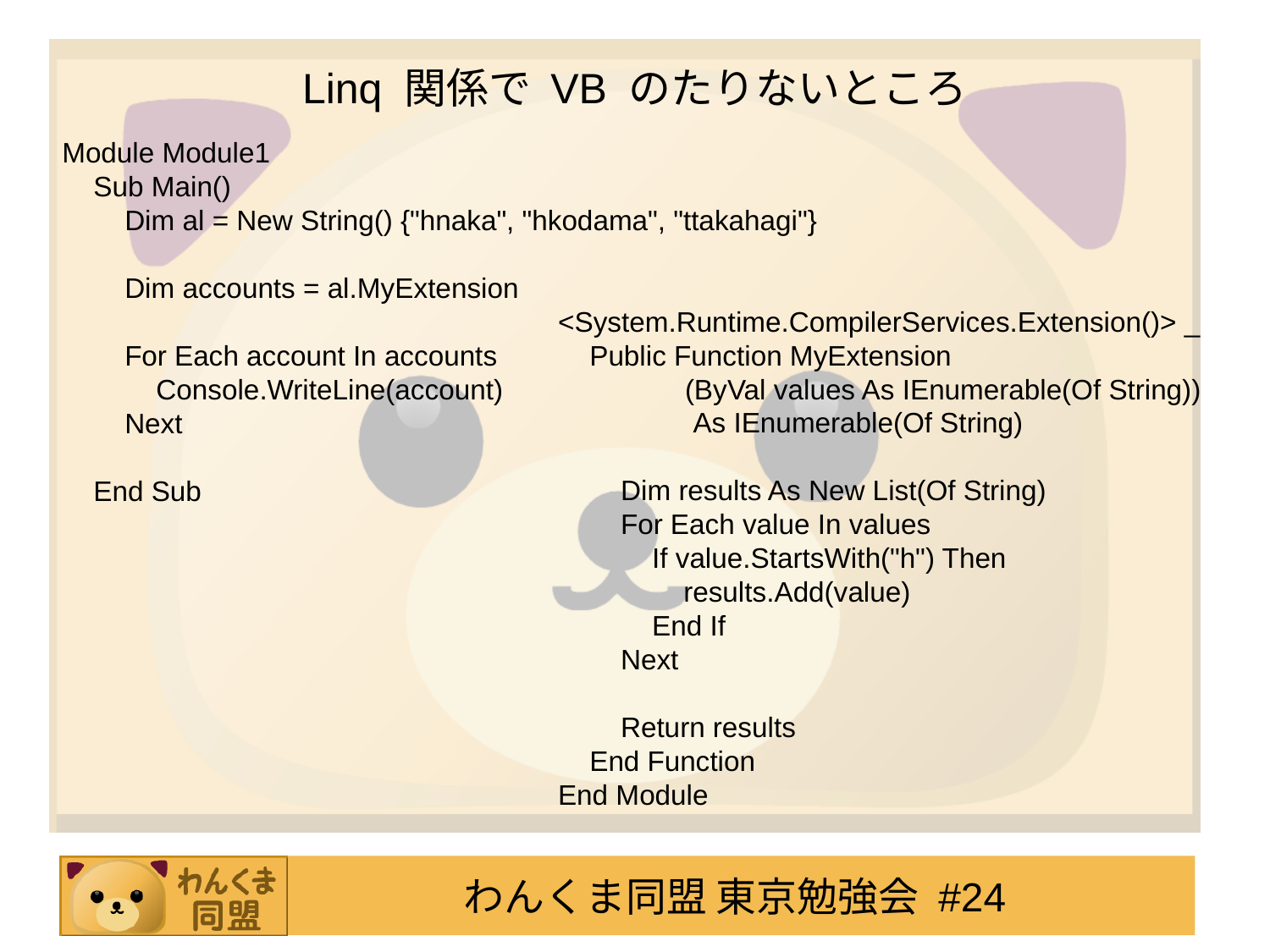

# Linq 関係で VB のたりないところ
Module Module1
    Sub Main()
        Dim al = New String() {"hnaka", "hkodama", "ttakahagi"}

        Dim accounts = al.MyExtension

        For Each account In accounts
            Console.WriteLine(account)
        Next

    End Sub
<System.Runtime.CompilerServices.Extension()> _
    Public Function MyExtension
	(ByVal values As IEnumerable(Of String))
	 As IEnumerable(Of String)

        Dim results As New List(Of String)
        For Each value In values
            If value.StartsWith("h") Then
                results.Add(value)
            End If
        Next

        Return results
    End Function
End Module